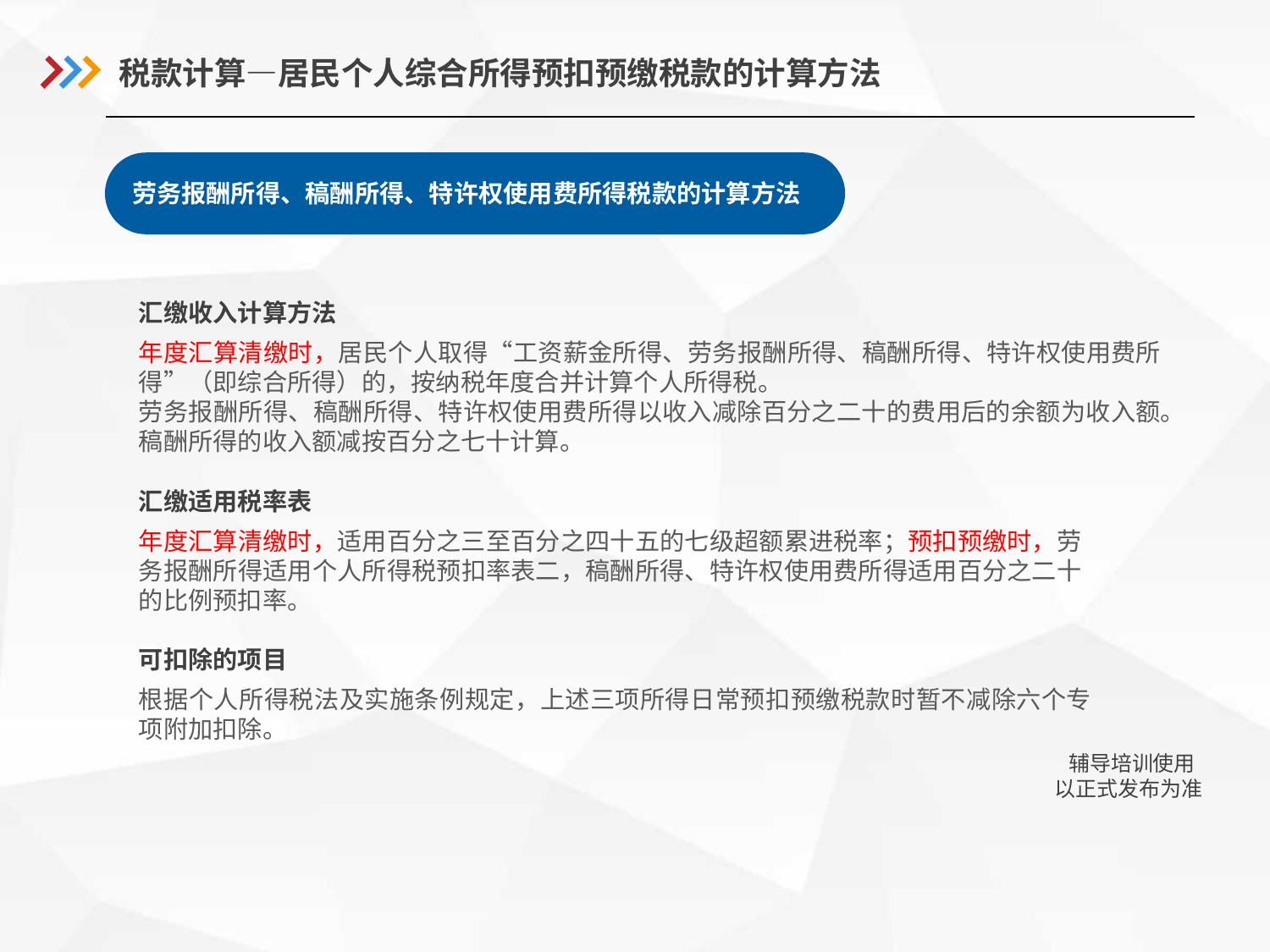

税款计算—居民个人综合所得预扣预缴税款的计算方法

劳务报酬所得、稿酬所得、特许权使用费所得税款的计算方法
汇缴收入计算方法
年度汇算清缴时，居民个人取得“工资薪金所得、劳务报酬所得、稿酬所得、特许权使用费所得”（即综合所得）的，按纳税年度合并计算个人所得税。
劳务报酬所得、稿酬所得、特许权使用费所得以收入减除百分之二十的费用后的余额为收入额。稿酬所得的收入额减按百分之七十计算。

汇缴适用税率表
年度汇算清缴时，适用百分之三至百分之四十五的七级超额累进税率；预扣预缴时，劳务报酬所得适用个人所得税预扣率表二，稿酬所得、特许权使用费所得适用百分之二十的比例预扣率。
可扣除的项目
根据个人所得税法及实施条例规定，上述三项所得日常预扣预缴税款时暂不减除六个专项附加扣除。